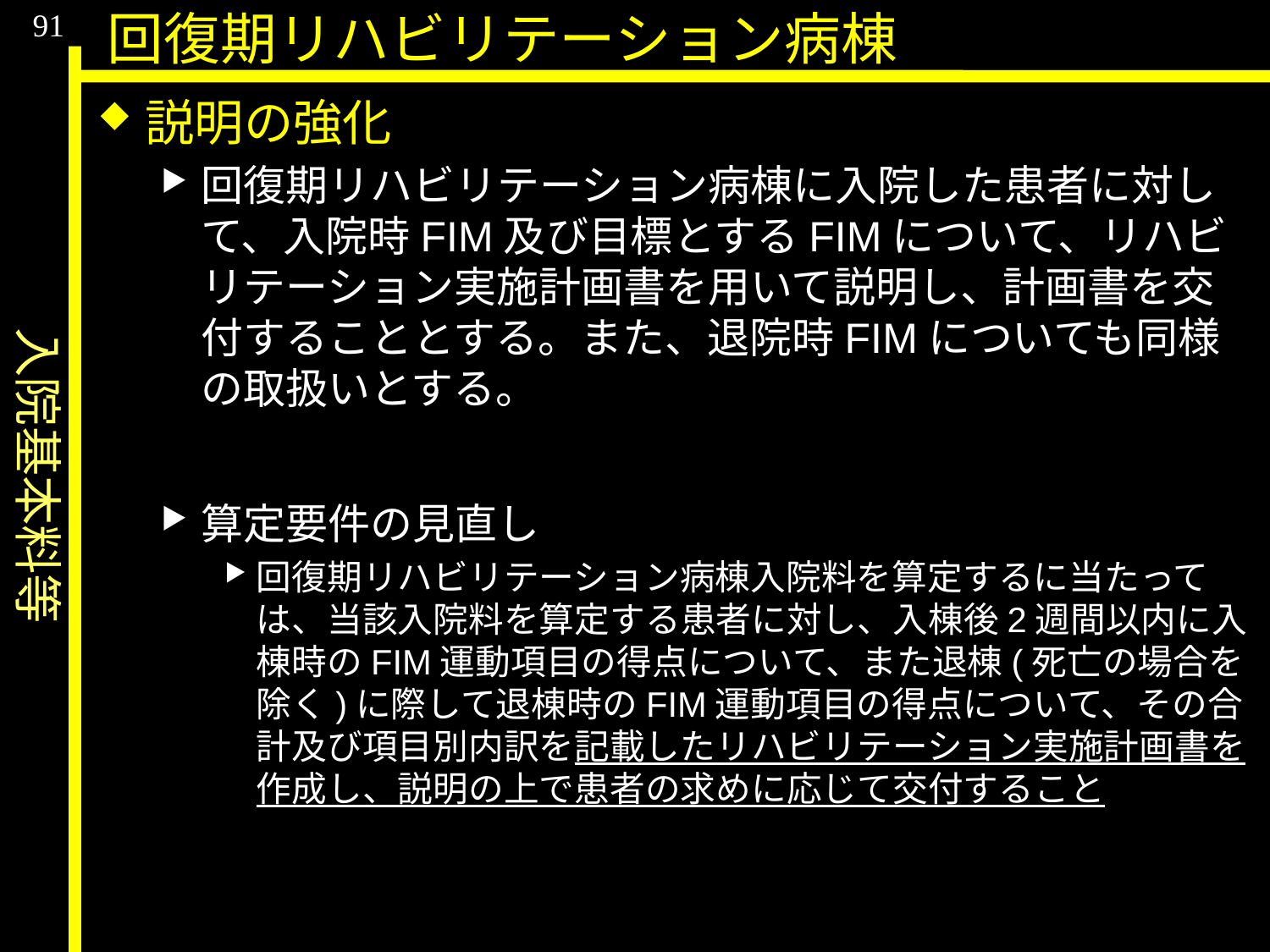

入院基本料等
91
回復期リハビリテーション病棟

説明の強化
回復期リハビリテーション病棟に入院した患者に対して、入院時FIM及び目標とするFIMについて、リハビリテーション実施計画書を用いて説明し、計画書を交付することとする。また、退院時FIMについても同様の取扱いとする。

算定要件の見直し
回復期リハビリテーション病棟入院料を算定するに当たっては、当該入院料を算定する患者に対し、入棟後2週間以内に入棟時のFIM運動項目の得点について、また退棟(死亡の場合を除く)に際して退棟時のFIM運動項目の得点について、その合計及び項目別内訳を記載したリハビリテーション実施計画書を作成し、説明の上で患者の求めに応じて交付すること